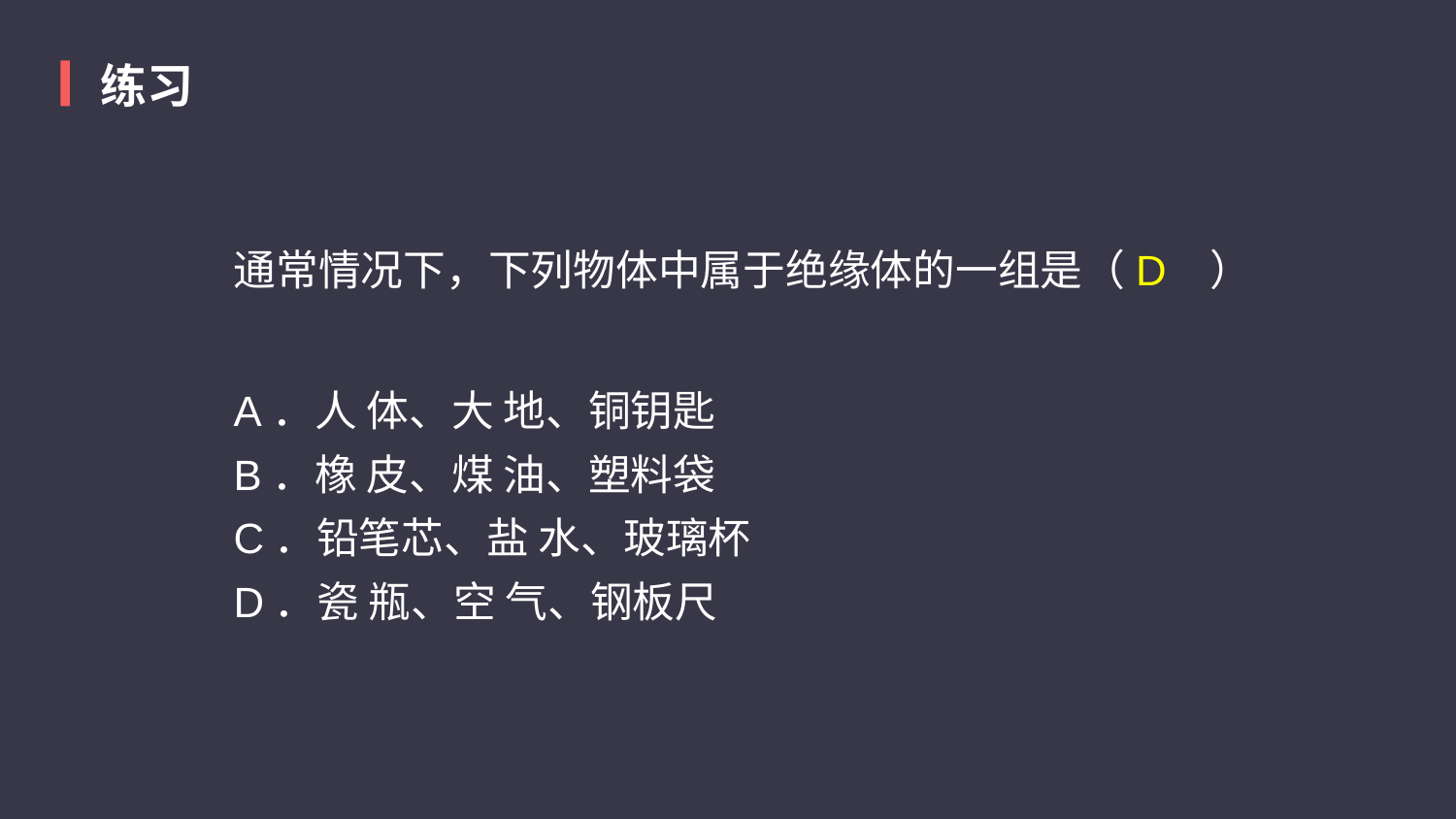

练习

通常情况下，下列物体中属于绝缘体的一组是（　　）
D
A．人 体、大 地、铜钥匙 
B．橡 皮、煤 油、塑料袋 
C．铅笔芯、盐 水、玻璃杯   
D．瓷 瓶、空 气、钢板尺